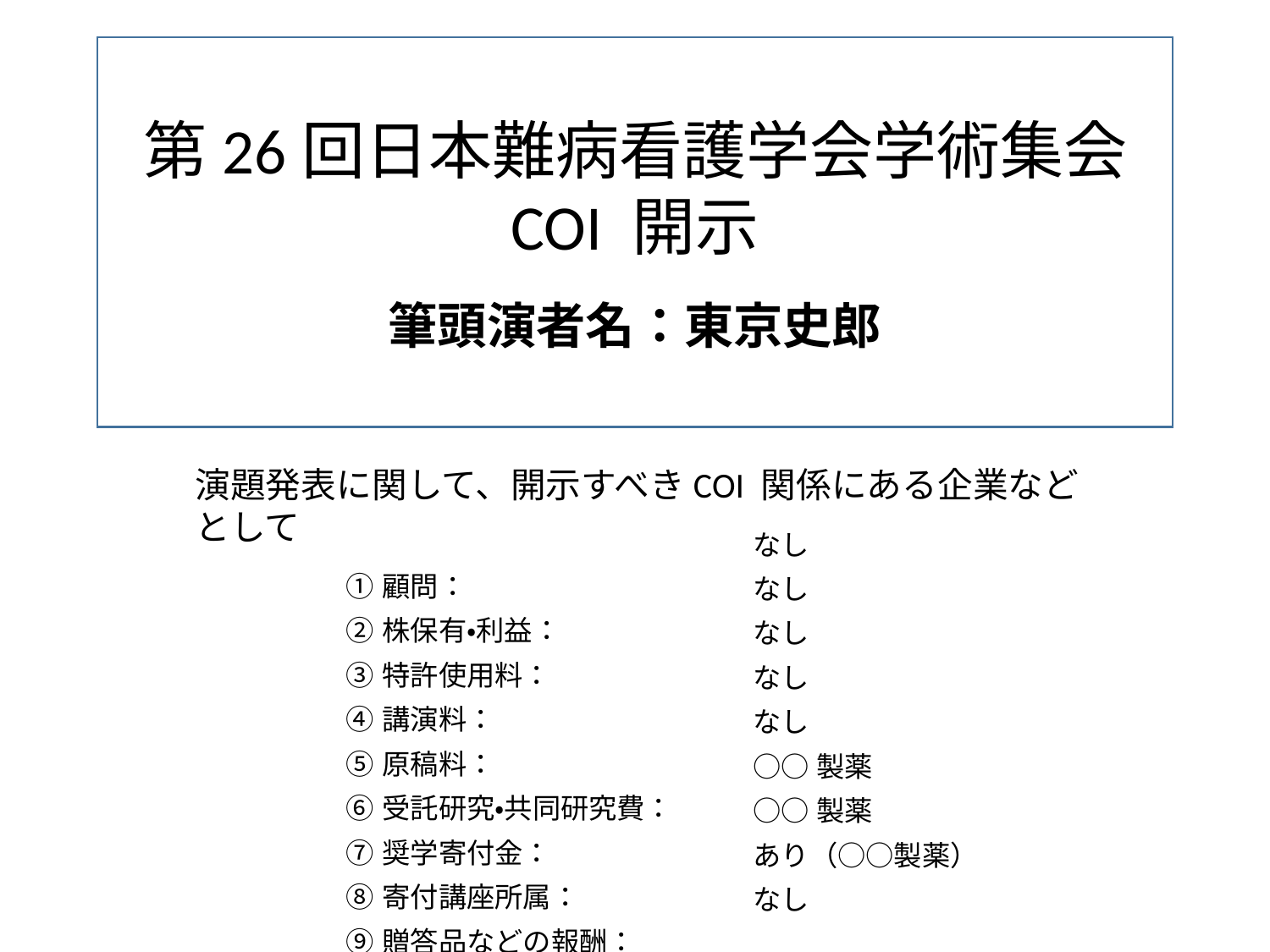

第26回日本難病看護学会学術集会
COI 開示
筆頭演者名：東京史郎
演題発表に関して、開示すべきCOI 関係にある企業などとして
顧問：
株保有・利益：
特許使用料：
講演料：
原稿料：
受託研究・共同研究費：
奨学寄付金：
寄付講座所属：
贈答品などの報酬：
なし
なし
なし
なし
なし
○○製薬
○○製薬
あり（○○製薬）
なし